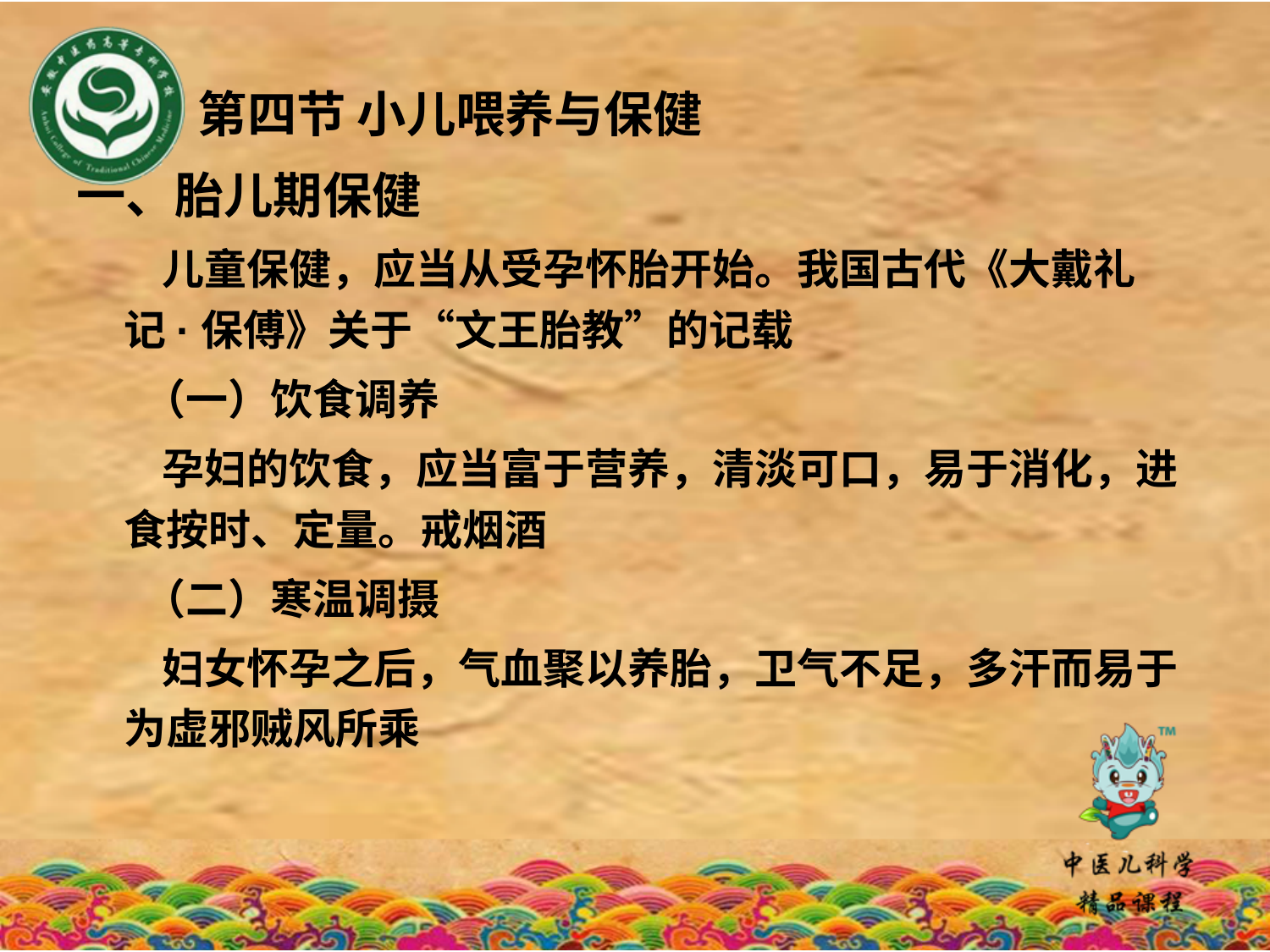

第四节 小儿喂养与保健
一、胎儿期保健
        儿童保健，应当从受孕怀胎开始。我国古代《大戴礼记·保傅》关于“文王胎教”的记载
      （一）饮食调养
        孕妇的饮食，应当富于营养，清淡可口，易于消化，进食按时、定量。戒烟酒
      （二）寒温调摄
        妇女怀孕之后，气血聚以养胎，卫气不足，多汗而易于为虚邪贼风所乘